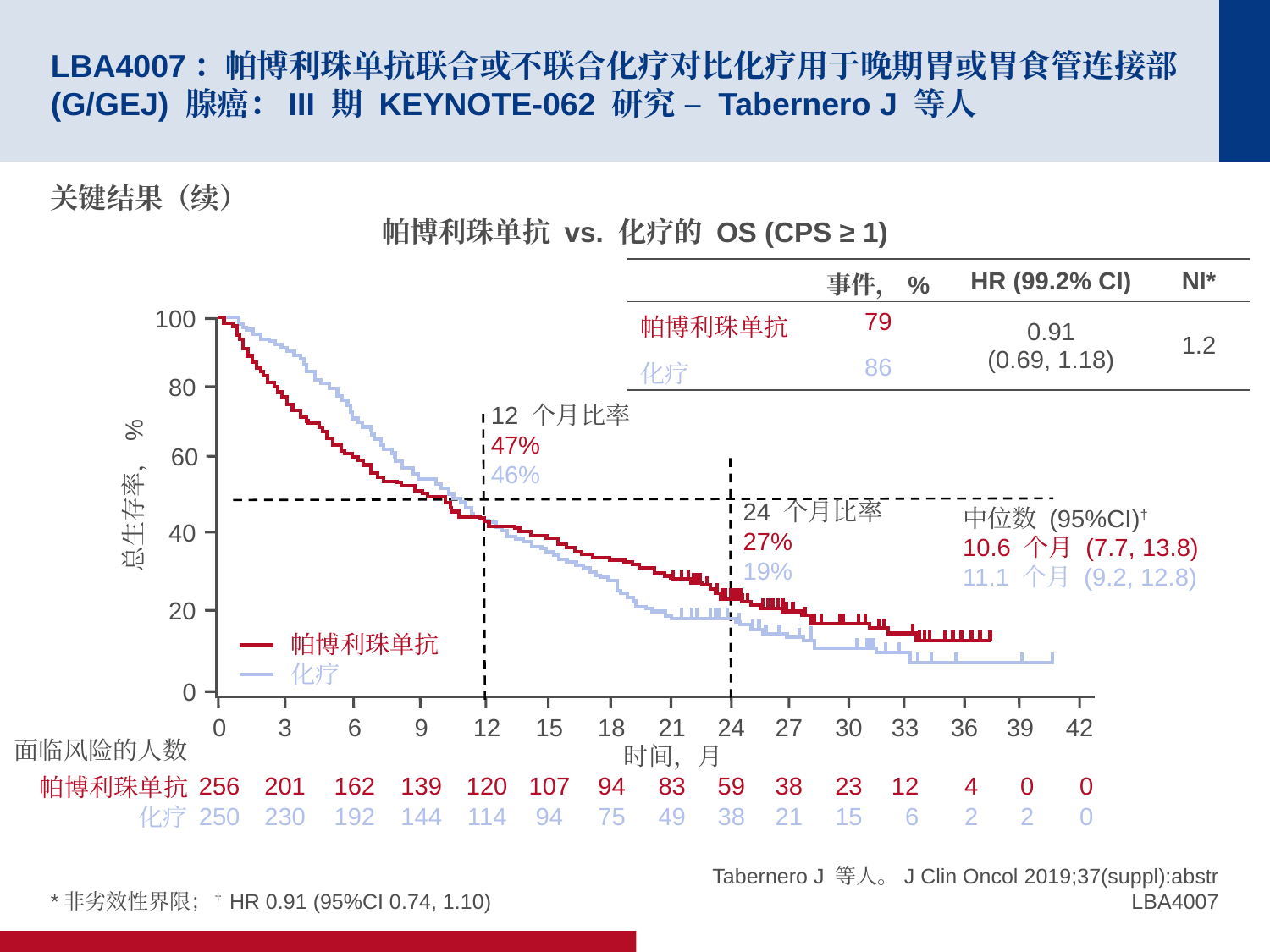

# LBA4007：帕博利珠单抗联合或不联合化疗对比化疗用于晚期胃或胃食管连接部 (G/GEJ) 腺癌：III 期 KEYNOTE-062 研究 – Tabernero J 等人
关键结果（续）

帕博利珠单抗 vs. 化疗的 OS (CPS ≥ 1)
|  | 事件，% | HR (99.2% CI) | NI\* |
| --- | --- | --- | --- |
| 帕博利珠单抗 | 79 | 0.91 (0.69, 1.18) | 1.2 |
| 化疗 | 86 |  |  |
100

80

12 个月比率
47%
46%
60

总生存率，%
24 个月比率
27%
19%
中位数 (95%CI)†
10.6 个月 (7.7, 13.8)
11.1 个月 (9.2, 12.8)
40

20

帕博利珠单抗
化疗
0

0

256
250

3

201
230

6

162
192

9

139
144

12

120
114

15

107
94

18

94
75

21

83
49

24

59
38

27

38
21

30

23
15

33

12
6

36

4
2

39

0
2

42

0
0
面临风险的人数
时间，月
帕博利珠单抗
化疗
*非劣效性界限；†HR 0.91 (95%CI 0.74, 1.10)
Tabernero J 等人。J Clin Oncol 2019;37(suppl):abstr LBA4007